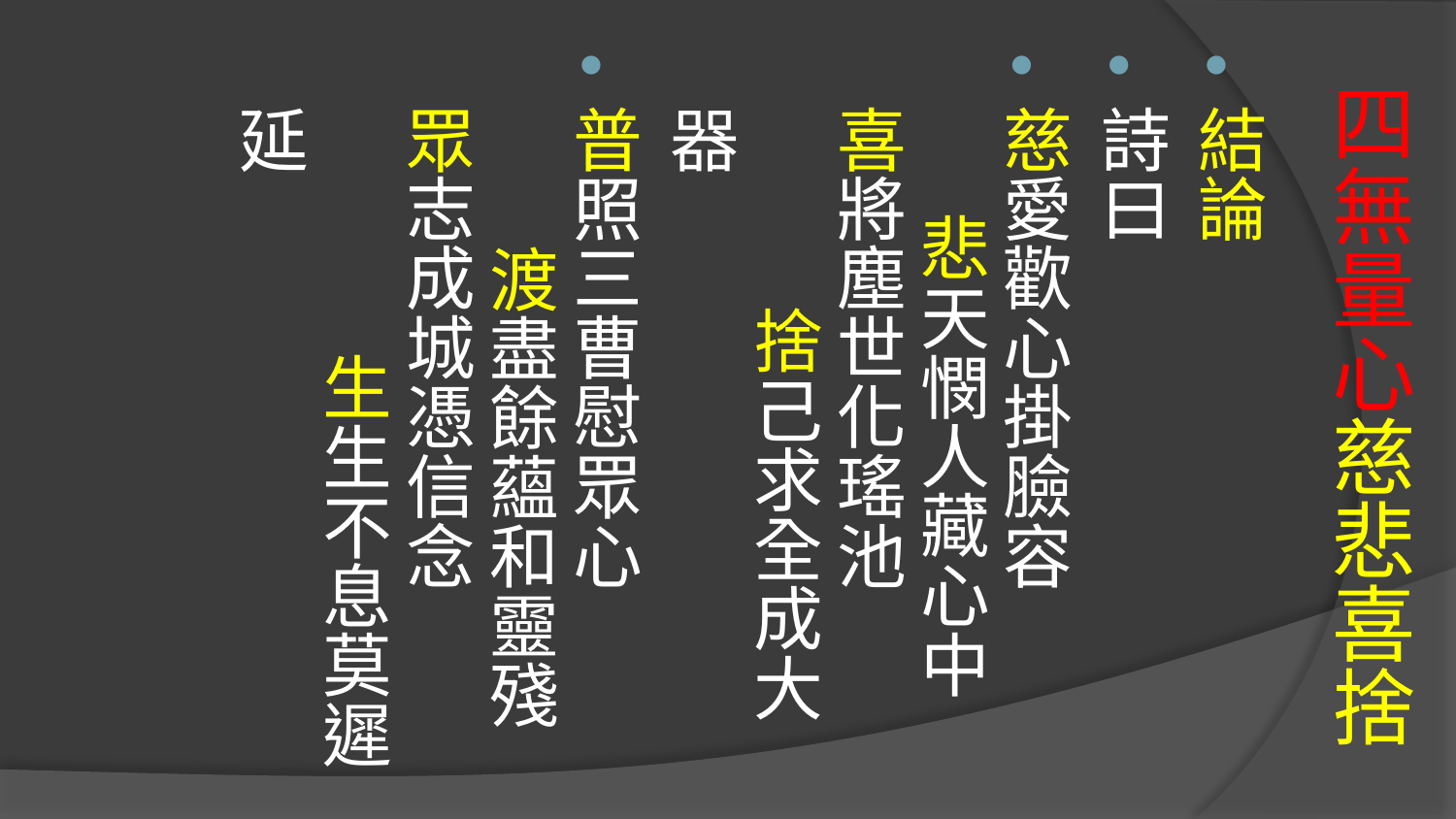

結論
詩曰
慈愛歡心掛臉容                   悲天憫人藏心中
喜將塵世化瑤池                         捨己求全成大器
普照三曹慰眾心                     渡盡餘蘊和靈殘
眾志成城憑信念                            生生不息莫遲延

# 四無量心慈悲喜捨